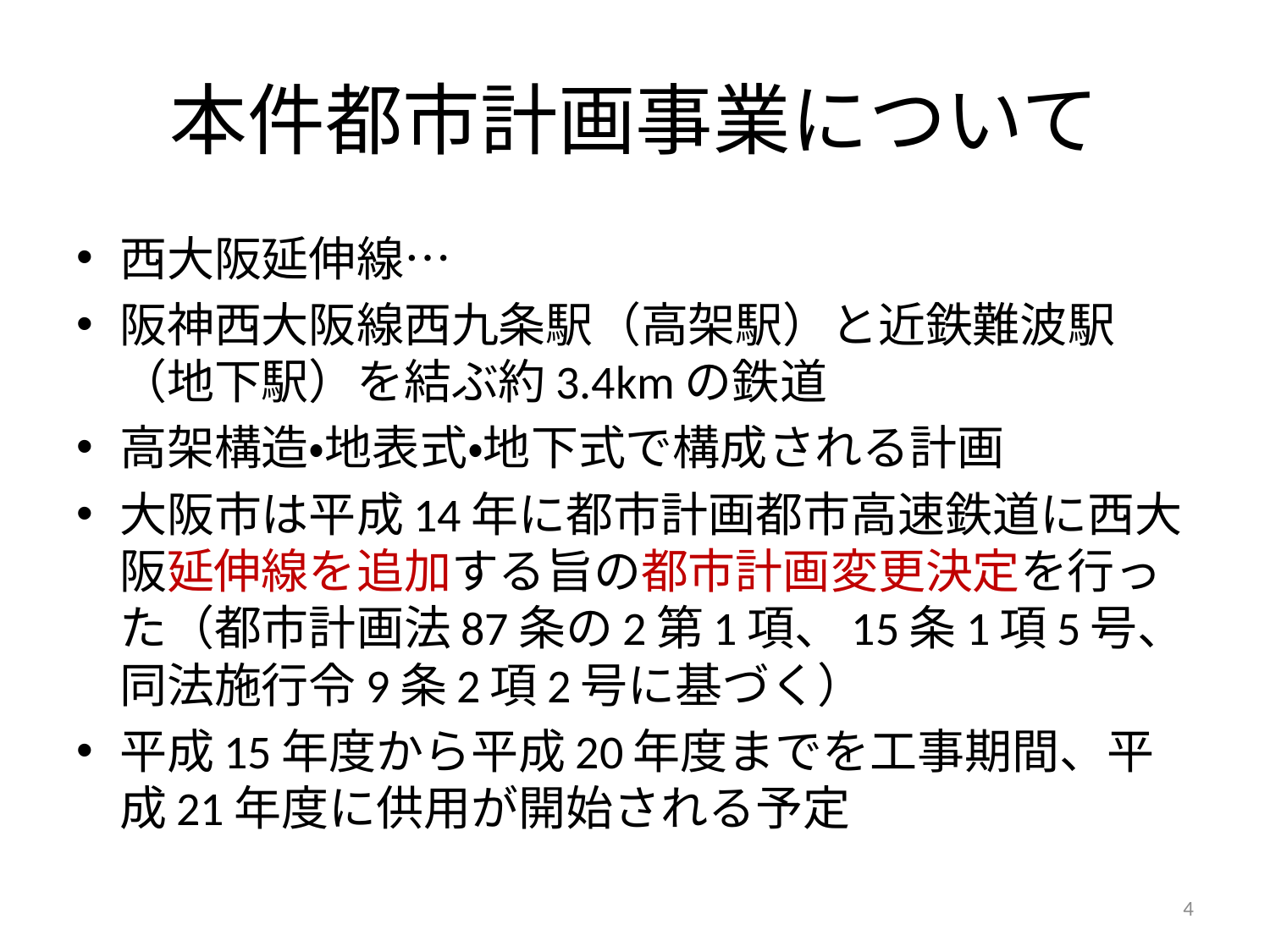

# 本件都市計画事業について
西大阪延伸線…
阪神西大阪線西九条駅（高架駅）と近鉄難波駅（地下駅）を結ぶ約3.4kmの鉄道
高架構造・地表式・地下式で構成される計画
大阪市は平成14年に都市計画都市高速鉄道に西大阪延伸線を追加する旨の都市計画変更決定を行った（都市計画法87条の2第1項、15条1項5号、同法施行令9条2項2号に基づく）
平成15年度から平成20年度までを工事期間、平成21年度に供用が開始される予定

4